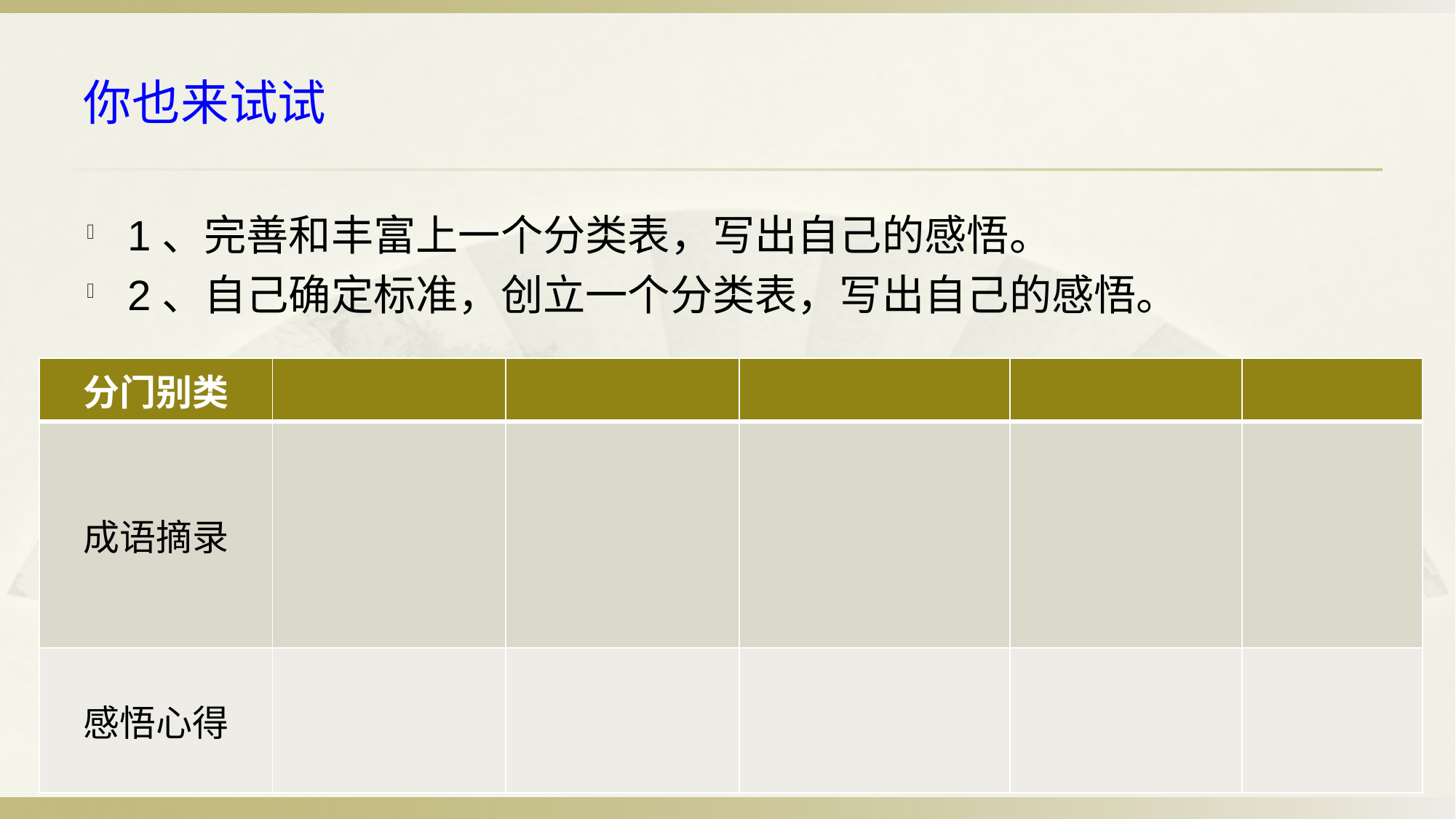

# 你也来试试
1、完善和丰富上一个分类表，写出自己的感悟。
2、自己确定标准，创立一个分类表，写出自己的感悟。
| 分门别类 |  |  |  |  |  |
| --- | --- | --- | --- | --- | --- |
| 成语摘录 |  |  |  |  |  |
| 感悟心得 |  |  |  |  |  |